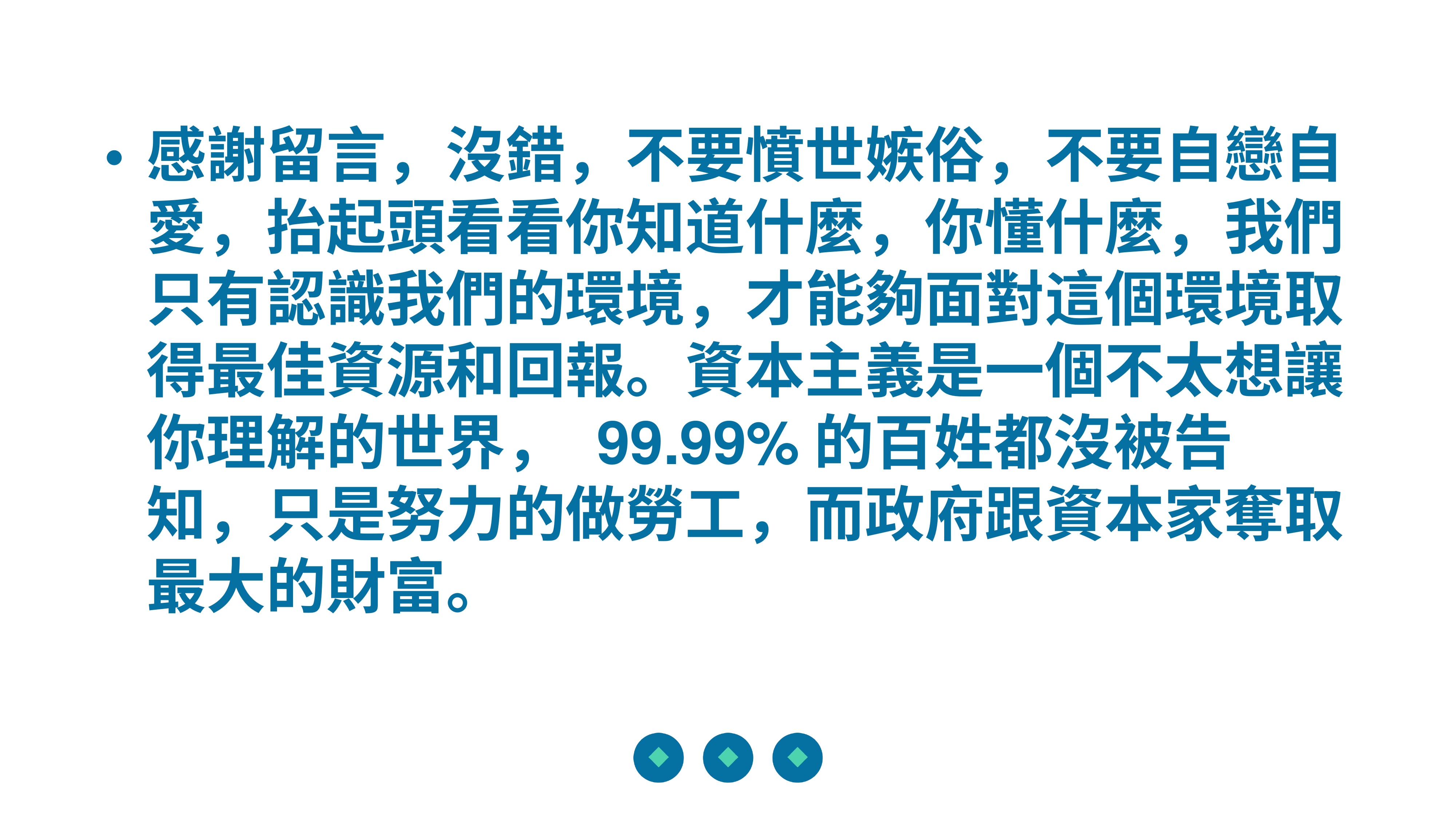

感謝留言，沒錯，不要憤世嫉俗，不要自戀自愛，抬起頭看看你知道什麼，你懂什麼，我們只有認識我們的環境，才能夠面對這個環境取得最佳資源和回報。資本主義是一個不太想讓你理解的世界， 99.99%的百姓都沒被告知，只是努力的做勞工，而政府跟資本家奪取最大的財富。